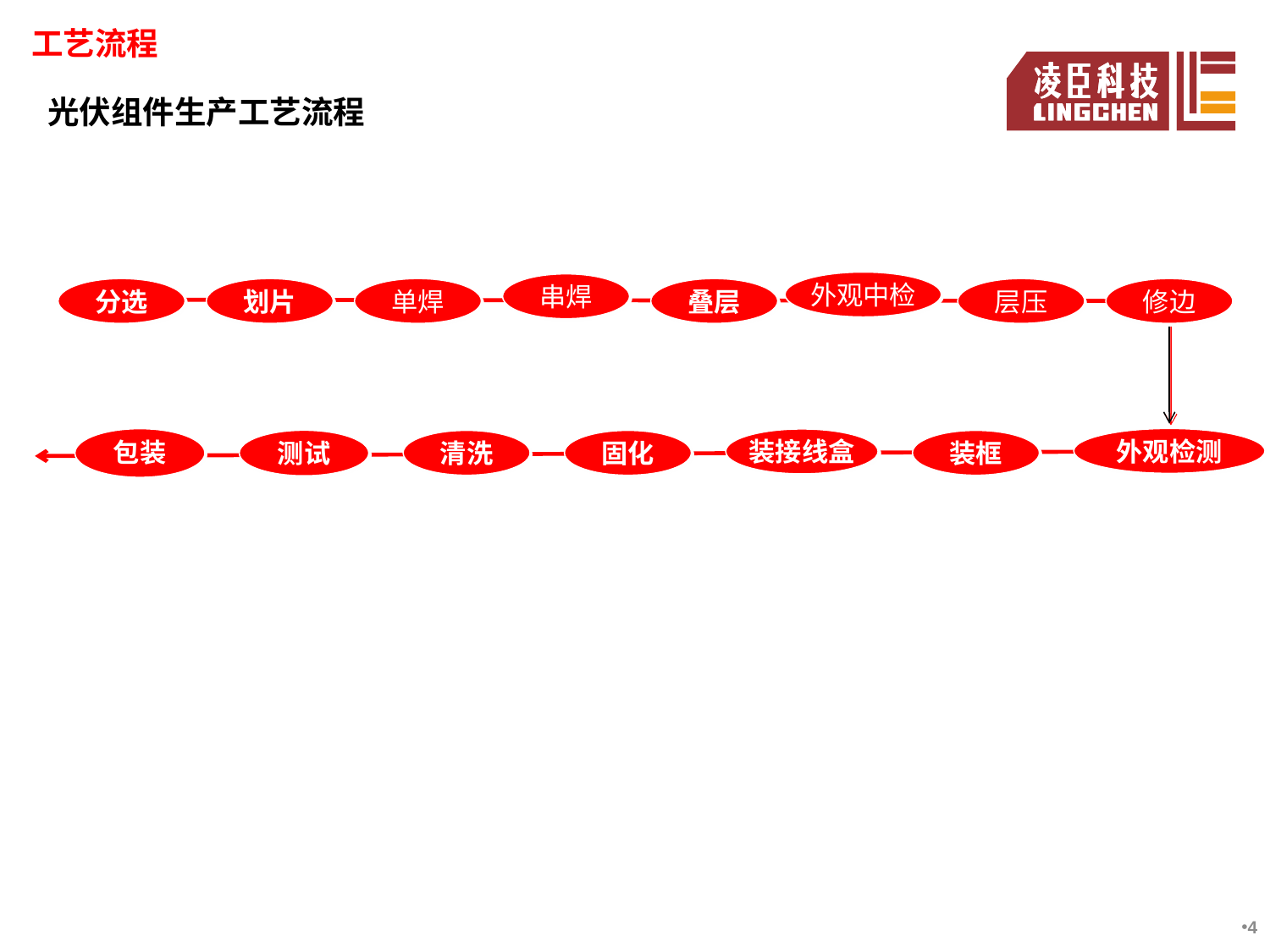

工艺流程
光伏组件生产工艺流程
外观中检
串焊
划片
层压
修边
分选
单焊
叠层
外观检测
包装
装接线盒
测试
清洗
固化
装框
4